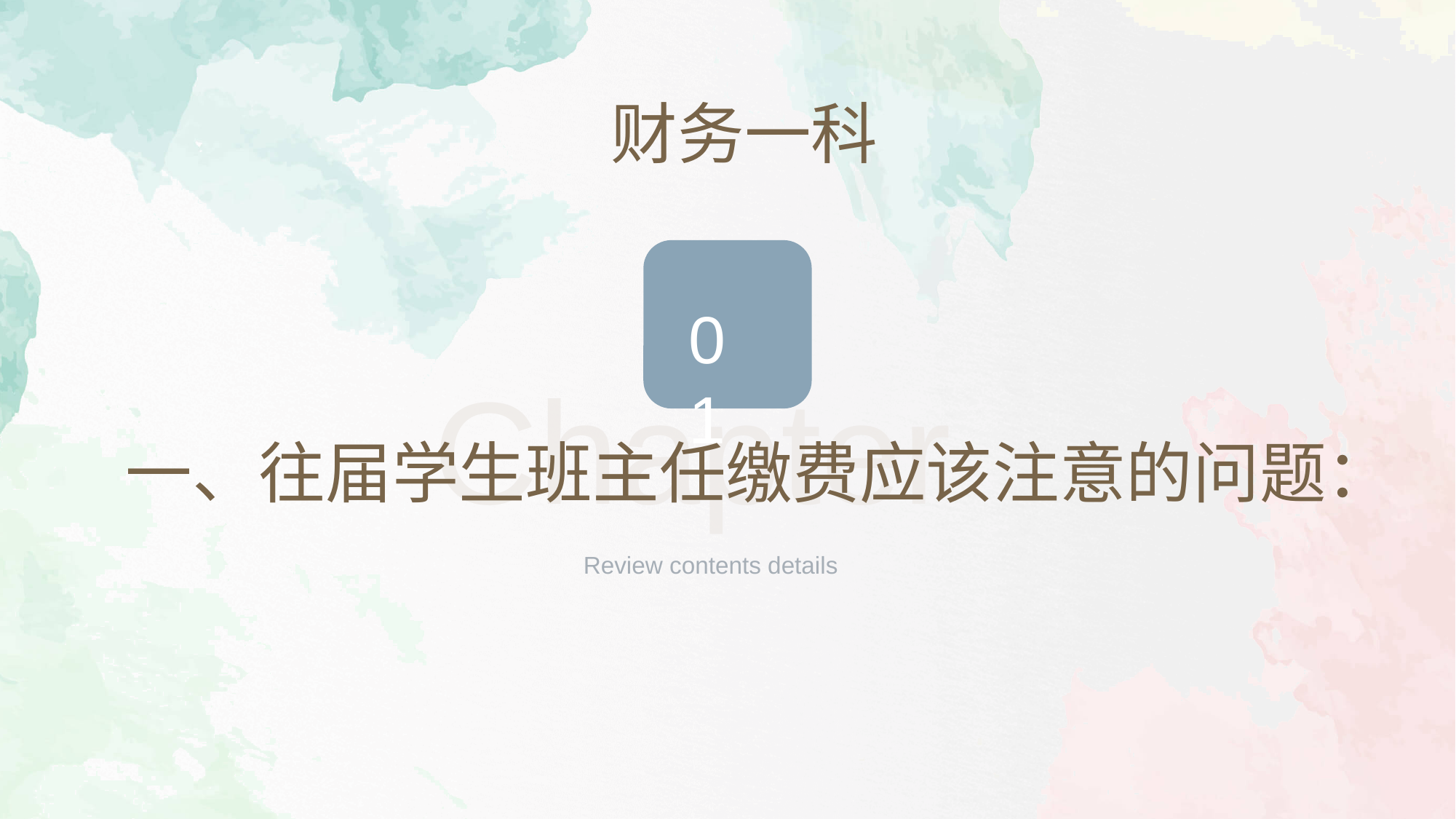

财务一科

01
Chapter
一、往届学生班主任缴费应该注意的问题：
Review contents details